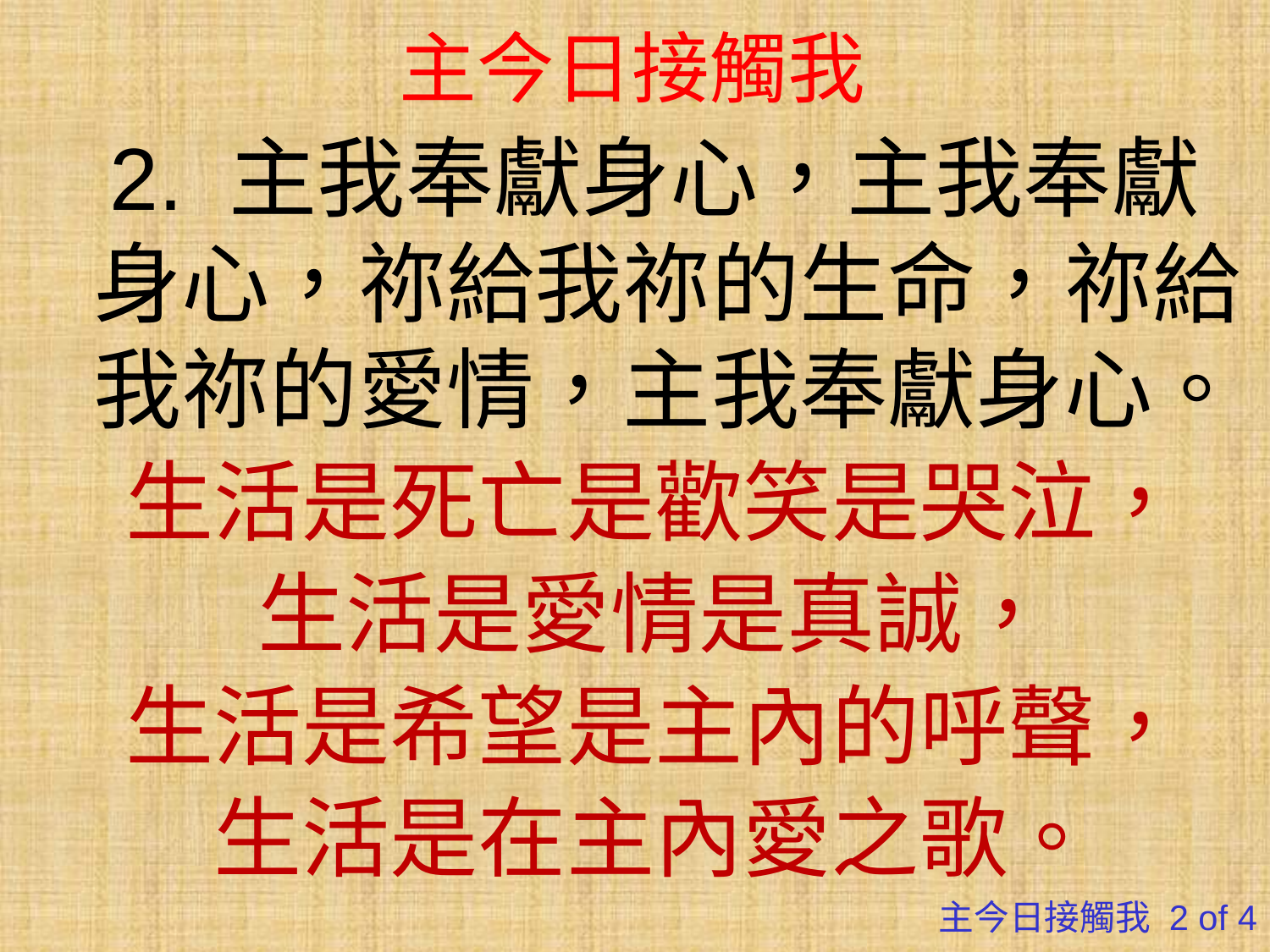

# 主今日接觸我
2. 主我奉獻身心，主我奉獻身心，祢給我祢的生命，祢給我祢的愛情，主我奉獻身心。
生活是死亡是歡笑是哭泣，
生活是愛情是真誠，
生活是希望是主內的呼聲，
生活是在主內愛之歌。
主今日接觸我 2 of 4